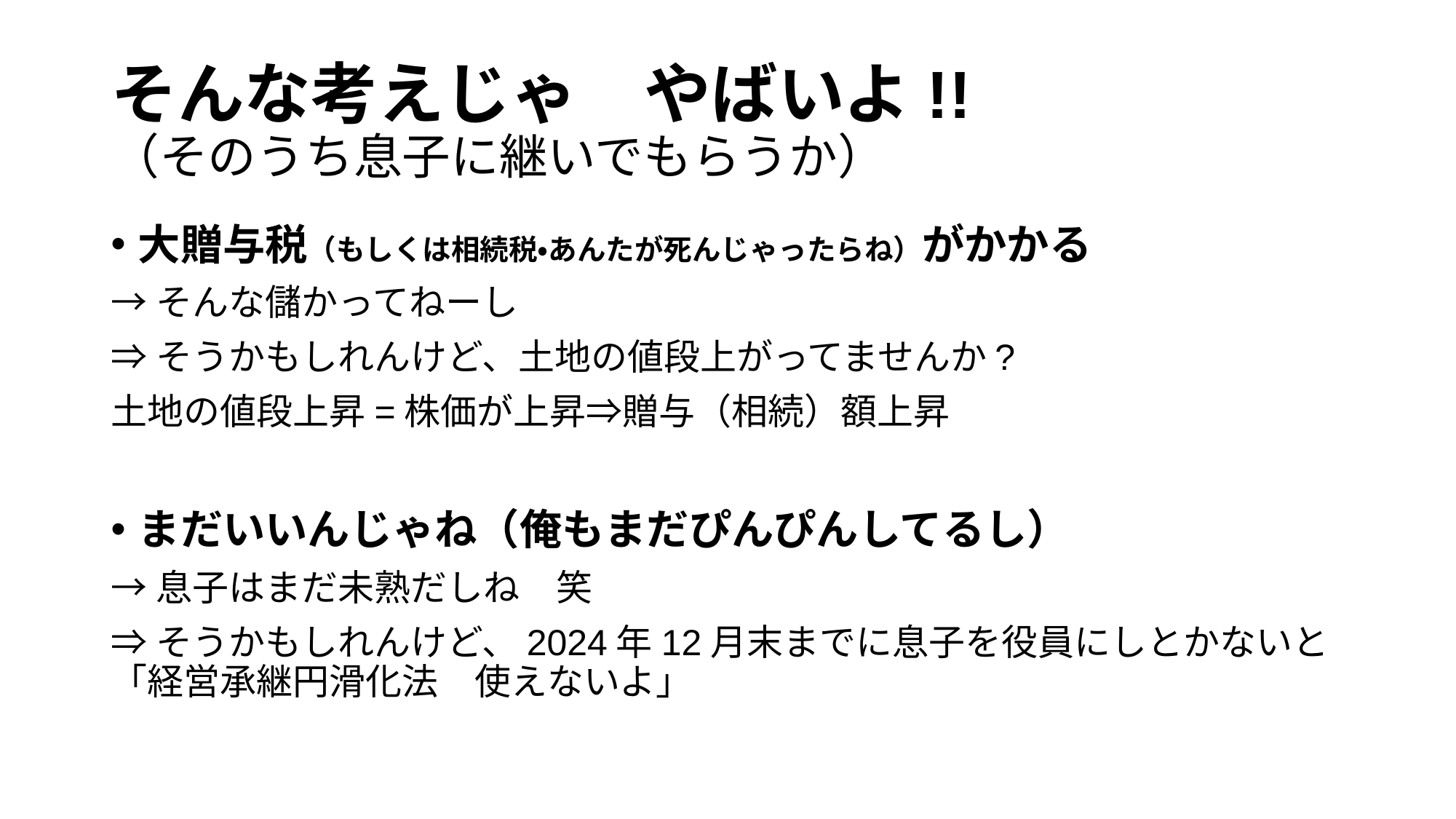

# そんな考えじゃ　やばいよ!! （そのうち息子に継いでもらうか）
大贈与税（もしくは相続税・あんたが死んじゃったらね）がかかる
→そんな儲かってねーし
⇒そうかもしれんけど、土地の値段上がってませんか?
土地の値段上昇=株価が上昇⇒贈与（相続）額上昇

まだいいんじゃね（俺もまだぴんぴんしてるし）
→息子はまだ未熟だしね　笑
⇒そうかもしれんけど、2024年12月末までに息子を役員にしとかないと「経営承継円滑化法　使えないよ」